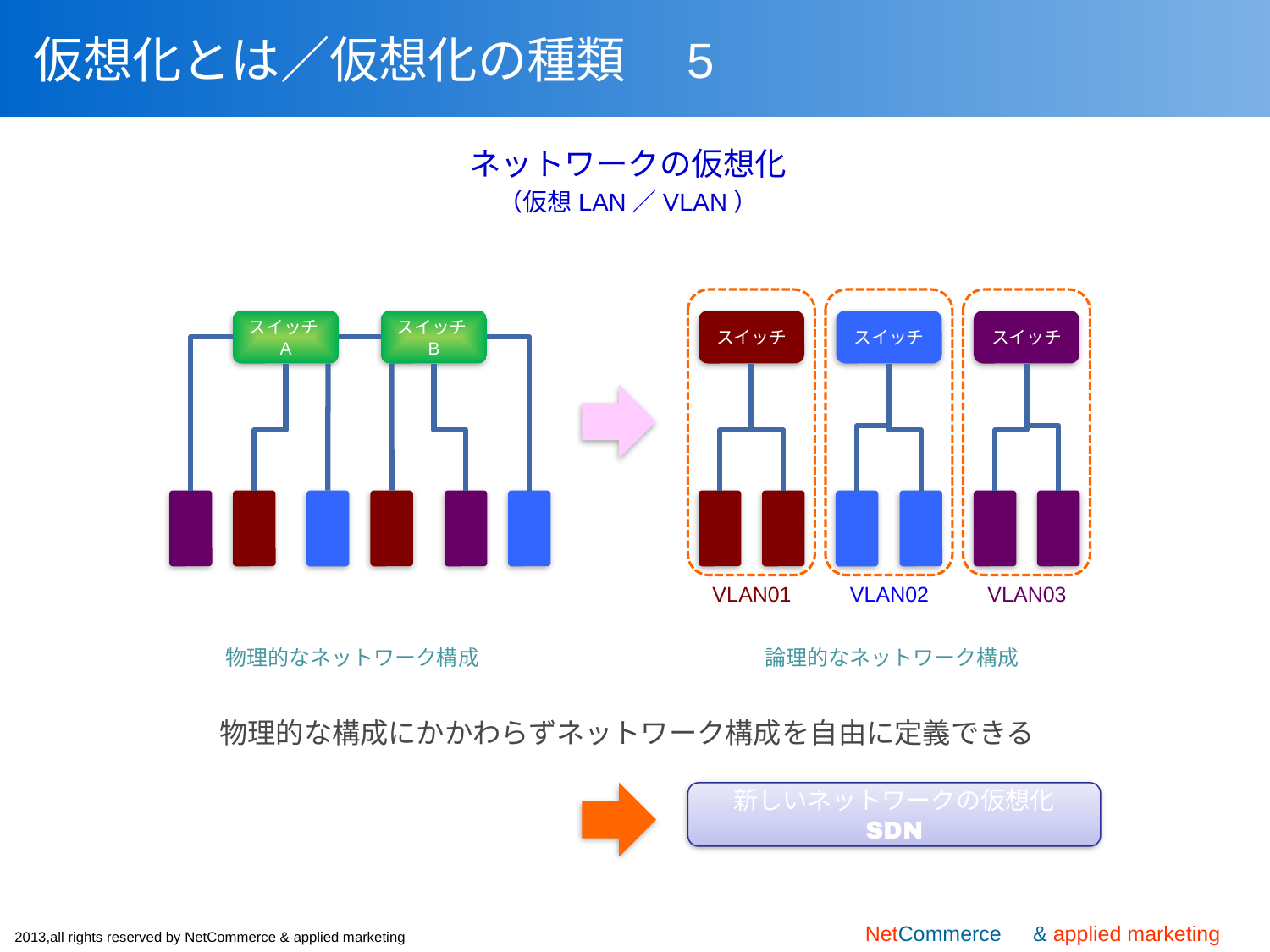

# 仮想化とは／仮想化の種類　5

ネットワークの仮想化
（仮想LAN／VLAN）

スイッチA
スイッチB
スイッチ
スイッチ
スイッチ

VLAN01
VLAN02
VLAN03
物理的なネットワーク構成
論理的なネットワーク構成
物理的な構成にかかわらずネットワーク構成を自由に定義できる

新しいネットワークの仮想化 SDN